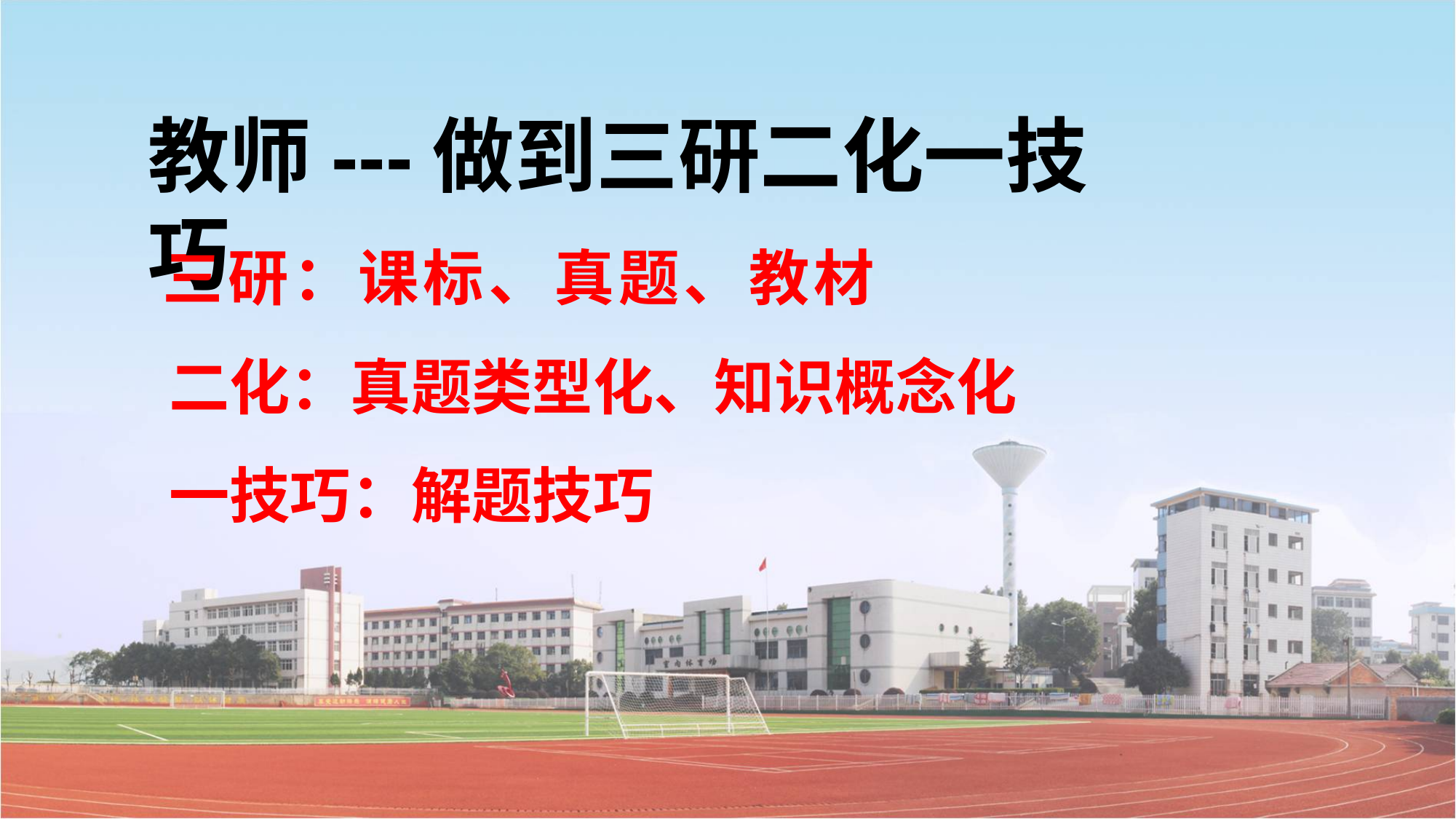

教师---做到三研二化一技巧
# 三研：课标、真题、教材
二化：真题类型化、知识概念化
一技巧：解题技巧